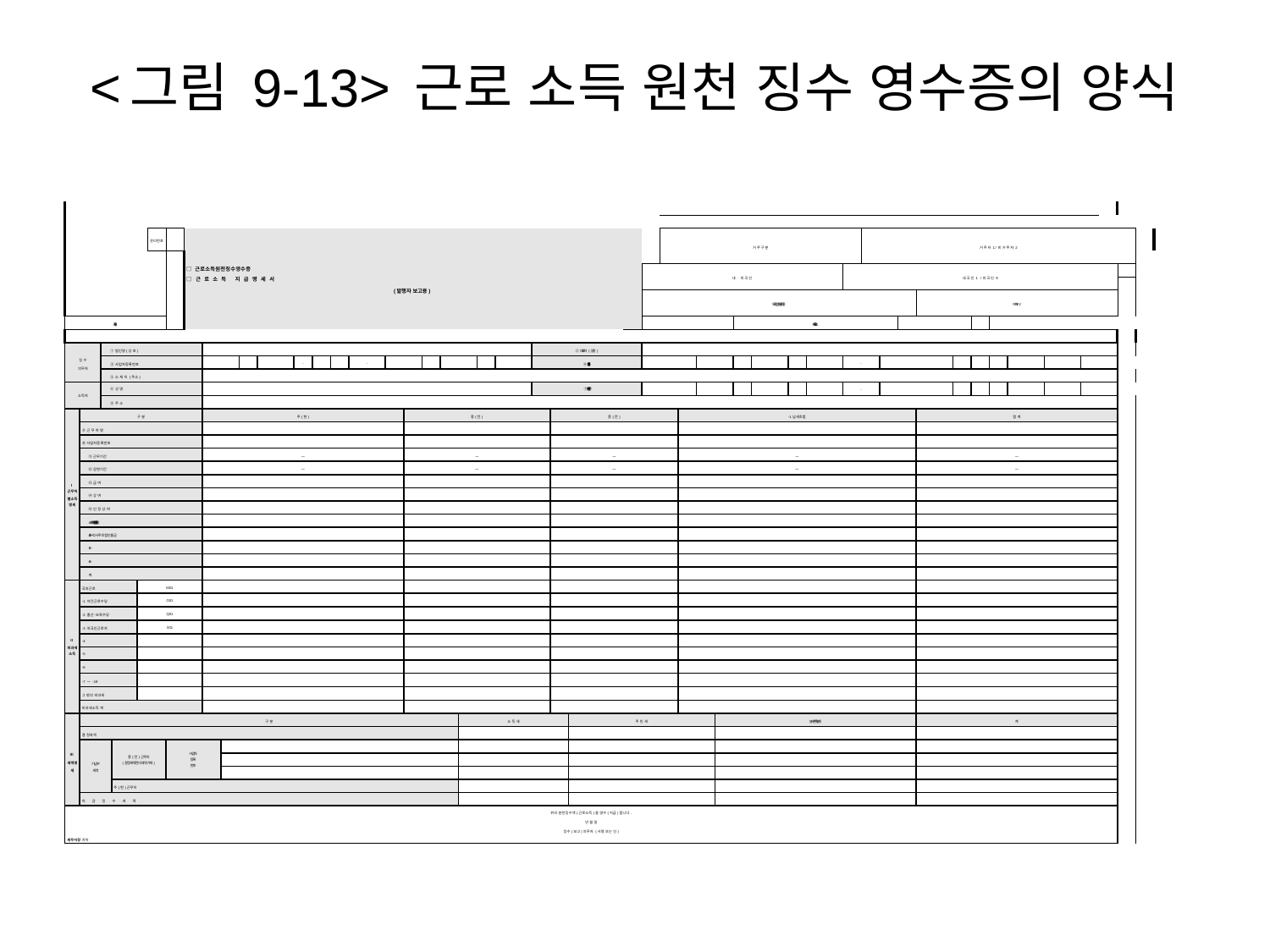

# <그림 9-13> 근로 소득 원천 징수 영수증의 양식
|  |  |  |  |  |  |  |  |  |  |  |  |  |  |  |  |  |  |  |  |  |  |  |  |  |  |  |  |  |  |  |  |  |  |  |  |  |  |  |  |  |  |  |  |  |  |  |  |  |  |  |  |  |  |  |  |  |  |  |  |  |  |
| --- | --- | --- | --- | --- | --- | --- | --- | --- | --- | --- | --- | --- | --- | --- | --- | --- | --- | --- | --- | --- | --- | --- | --- | --- | --- | --- | --- | --- | --- | --- | --- | --- | --- | --- | --- | --- | --- | --- | --- | --- | --- | --- | --- | --- | --- | --- | --- | --- | --- | --- | --- | --- | --- | --- | --- | --- | --- | --- | --- | --- | --- |
|  |  |  |  |  |  |  |  |  |  |  |  |  |  |  |  |  |  |  |  |  |  |  |  |  |  |  |  |  |  |  |  |  |  |  |  |  |  |  |  |  |  |  |  |  |  |  |  |  |  |  |  |  |  |  |  |  |  |  |  |  |  |
|  |  |  |  |  |  |  | 관리번호 |  | □ 근로소득원천징수영수증 □ 근로소득 지급명세서 (발행자 보고용) |  |  |  |  |  |  |  |  |  |  |  |  |  |  |  |  |  |  |  |  |  |  |  |  |  | 거주구분 |  |  |  |  |  |  |  |  |  |  | 거주자1/비거주자2 |  |  |  |  |  |  |  |  |  |  |  |  |  |  |  |
|  |  |  |  |  |  |  |  |  |  |  |  |  |  |  |  |  |  |  |  |  |  |  |  |  |  |  |  |  |  |  |  |  |  |  |  |  |  |  |  |  |  |  |  |  |  |  |  |  |  |  |  |  |  |  |  |  |  |  |  |  |  |
|  |  |  |  |  |  |  |  |  |  |  |  |  |  |  |  |  |  |  |  |  |  |  |  |  |  |  |  |  |  |  |  |  |  | 내ㆍ외국인 |  |  |  |  |  |  |  |  |  |  | 내국인1 /외국인9 |  |  |  |  |  |  |  |  |  |  |  |  |  |  |  |  |
|  |  |  |  |  |  |  |  |  |  |  |  |  |  |  |  |  |  |  |  |  |  |  |  |  |  |  |  |  |  |  |  |  |  |  |  |  |  |  |  |  |  |  |  |  |  |  |  |  |  |  |  |  |  |  |  |  |  |  |  |  |  |
|  |  |  |  |  |  |  |  |  |  |  |  |  |  |  |  |  |  |  |  |  |  |  |  |  |  |  |  |  |  |  |  |  |  | 외국인단일세율적용 |  |  |  |  |  |  |  |  |  |  |  |  |  |  | 여 1 / 부 2 |  |  |  |  |  |  |  |  |  |  |  |  |
|  |  |  |  |  |  |  |  |  |  |  |  |  |  |  |  |  |  |  |  |  |  |  |  |  |  |  |  |  |  |  |  |  |  |  |  |  |  |  |  |  |  |  |  |  |  |  |  |  |  |  |  |  |  |  |  |  |  |  |  |  |  |
| 거주지국 |  |  |  |  |  |  |  |  |  |  |  |  |  |  |  |  |  |  |  |  |  |  |  |  |  |  |  |  |  |  |  |  |  |  |  |  |  |  | 거주지국코드 |  |  |  |  |  |  |  |  |  |  |  |  |  |  |  |  |  |  |  |  |  |  |
|  |  |  |  |  |  |  |  |  |  |  |  |  |  |  |  |  |  |  |  |  |  |  |  |  |  |  |  |  |  |  |  |  |  |  |  |  |  |  |  |  |  |  |  |  |  |  |  |  |  |  |  |  |  |  |  |  |  |  |  |  |  |
| 징 수 의무자 |  |  | ①법인명(상 호) |  |  |  |  |  |  |  |  |  |  |  |  |  |  |  |  |  |  |  |  |  |  |  |  | ②대 표 자(성 명) |  |  |  |  |  |  |  |  |  |  |  |  |  |  |  |  |  |  |  |  |  |  |  |  |  |  |  |  |  |  |  |  |  |
|  |  |  | ③사업자등록번호 |  |  |  |  |  |  |  |  |  |  |  | - |  |  | - |  |  |  |  |  |  |  |  |  | ④주 민 등 록 번 호 |  |  |  |  |  |  |  |  |  |  |  |  |  |  |  |  | - |  |  |  |  |  |  |  |  |  |  |  |  |  |  |  |  |
|  |  |  | ⑤소 재 지 (주소) |  |  |  |  |  |  |  |  |  |  |  |  |  |  |  |  |  |  |  |  |  |  |  |  |  |  |  |  |  |  |  |  |  |  |  |  |  |  |  |  |  |  |  |  |  |  |  |  |  |  |  |  |  |  |  |  |  |  |
| 소득자 |  |  | ⑥성 명 |  |  |  |  |  |  |  |  |  |  |  |  |  |  |  |  |  |  |  |  |  |  |  |  | ⑦주 민 등 록 번 호 |  |  |  |  |  |  |  |  |  |  |  |  |  |  |  |  | - |  |  |  |  |  |  |  |  |  |  |  |  |  |  |  |  |
|  |  |  | ⑧주 소 |  |  |  |  |  |  |  |  |  |  |  |  |  |  |  |  |  |  |  |  |  |  |  |  |  |  |  |  |  |  |  |  |  |  |  |  |  |  |  |  |  |  |  |  |  |  |  |  |  |  |  |  |  |  |  |  |  |  |
| Ⅰ근무처별소득명세 | 구 분 |  |  |  |  |  |  |  |  | 주(현) |  |  |  |  |  |  |  |  |  |  | 종(전) |  |  |  |  |  |  |  | 종(전) |  |  |  |  |  |  | -1납세조합 |  |  |  |  |  |  |  |  |  |  |  |  | 합 계 |  |  |  |  |  |  |  |  |  |  |  |  |
|  | ⑨근 무 처 명 |  |  |  |  |  |  |  |  |  |  |  |  |  |  |  |  |  |  |  |  |  |  |  |  |  |  |  |  |  |  |  |  |  |  |  |  |  |  |  |  |  |  |  |  |  |  |  |  |  |  |  |  |  |  |  |  |  |  |  |  |
|  | ⑩사업자등록번호 |  |  |  |  |  |  |  |  |  |  |  |  |  |  |  |  |  |  |  |  |  |  |  |  |  |  |  |  |  |  |  |  |  |  |  |  |  |  |  |  |  |  |  |  |  |  |  |  |  |  |  |  |  |  |  |  |  |  |  |  |
|  | ⑪근무기간 |  |  |  |  |  |  |  |  | ～ |  |  |  |  |  |  |  |  |  |  | ～ |  |  |  |  |  |  |  | ～ |  |  |  |  |  |  | ～ |  |  |  |  |  |  |  |  |  |  |  |  | ～ |  |  |  |  |  |  |  |  |  |  |  |  |
|  | ⑫감면기간 |  |  |  |  |  |  |  |  | ～ |  |  |  |  |  |  |  |  |  |  | ～ |  |  |  |  |  |  |  | ～ |  |  |  |  |  |  | ～ |  |  |  |  |  |  |  |  |  |  |  |  | ～ |  |  |  |  |  |  |  |  |  |  |  |  |
|  | ⑬급 여 |  |  |  |  |  |  |  |  |  |  |  |  |  |  |  |  |  |  |  |  |  |  |  |  |  |  |  |  |  |  |  |  |  |  |  |  |  |  |  |  |  |  |  |  |  |  |  |  |  |  |  |  |  |  |  |  |  |  |  |  |
|  | ⑭상 여 |  |  |  |  |  |  |  |  |  |  |  |  |  |  |  |  |  |  |  |  |  |  |  |  |  |  |  |  |  |  |  |  |  |  |  |  |  |  |  |  |  |  |  |  |  |  |  |  |  |  |  |  |  |  |  |  |  |  |  |  |
|  | ⑮인 정 상 여 |  |  |  |  |  |  |  |  |  |  |  |  |  |  |  |  |  |  |  |  |  |  |  |  |  |  |  |  |  |  |  |  |  |  |  |  |  |  |  |  |  |  |  |  |  |  |  |  |  |  |  |  |  |  |  |  |  |  |  |  |
|  | ⑮-1 주식매수선택권 행사이익 |  |  |  |  |  |  |  |  |  |  |  |  |  |  |  |  |  |  |  |  |  |  |  |  |  |  |  |  |  |  |  |  |  |  |  |  |  |  |  |  |  |  |  |  |  |  |  |  |  |  |  |  |  |  |  |  |  |  |  |  |
|  | ⑮-2 우리사주조합인출금 |  |  |  |  |  |  |  |  |  |  |  |  |  |  |  |  |  |  |  |  |  |  |  |  |  |  |  |  |  |  |  |  |  |  |  |  |  |  |  |  |  |  |  |  |  |  |  |  |  |  |  |  |  |  |  |  |  |  |  |  |
|  | ⑮-3 |  |  |  |  |  |  |  |  |  |  |  |  |  |  |  |  |  |  |  |  |  |  |  |  |  |  |  |  |  |  |  |  |  |  |  |  |  |  |  |  |  |  |  |  |  |  |  |  |  |  |  |  |  |  |  |  |  |  |  |  |
|  | ⑮-4 |  |  |  |  |  |  |  |  |  |  |  |  |  |  |  |  |  |  |  |  |  |  |  |  |  |  |  |  |  |  |  |  |  |  |  |  |  |  |  |  |  |  |  |  |  |  |  |  |  |  |  |  |  |  |  |  |  |  |  |  |
|  | 계 |  |  |  |  |  |  |  |  |  |  |  |  |  |  |  |  |  |  |  |  |  |  |  |  |  |  |  |  |  |  |  |  |  |  |  |  |  |  |  |  |  |  |  |  |  |  |  |  |  |  |  |  |  |  |  |  |  |  |  |  |
| Ⅱ비과세소득 | 국외근로 |  |  |  |  | M01 |  |  |  |  |  |  |  |  |  |  |  |  |  |  |  |  |  |  |  |  |  |  |  |  |  |  |  |  |  |  |  |  |  |  |  |  |  |  |  |  |  |  |  |  |  |  |  |  |  |  |  |  |  |  |  |
|  | -1 야간근로수당 |  |  |  |  | O01 |  |  |  |  |  |  |  |  |  |  |  |  |  |  |  |  |  |  |  |  |  |  |  |  |  |  |  |  |  |  |  |  |  |  |  |  |  |  |  |  |  |  |  |  |  |  |  |  |  |  |  |  |  |  |  |
|  | -2 출산˙보육수당 |  |  |  |  | Q01 |  |  |  |  |  |  |  |  |  |  |  |  |  |  |  |  |  |  |  |  |  |  |  |  |  |  |  |  |  |  |  |  |  |  |  |  |  |  |  |  |  |  |  |  |  |  |  |  |  |  |  |  |  |  |  |
|  | -3 외국인근로자 |  |  |  |  | X01 |  |  |  |  |  |  |  |  |  |  |  |  |  |  |  |  |  |  |  |  |  |  |  |  |  |  |  |  |  |  |  |  |  |  |  |  |  |  |  |  |  |  |  |  |  |  |  |  |  |  |  |  |  |  |  |
|  | -4 |  |  |  |  |  |  |  |  |  |  |  |  |  |  |  |  |  |  |  |  |  |  |  |  |  |  |  |  |  |  |  |  |  |  |  |  |  |  |  |  |  |  |  |  |  |  |  |  |  |  |  |  |  |  |  |  |  |  |  |  |
|  | -5 |  |  |  |  |  |  |  |  |  |  |  |  |  |  |  |  |  |  |  |  |  |  |  |  |  |  |  |  |  |  |  |  |  |  |  |  |  |  |  |  |  |  |  |  |  |  |  |  |  |  |  |  |  |  |  |  |  |  |  |  |
|  | -6 |  |  |  |  |  |  |  |  |  |  |  |  |  |  |  |  |  |  |  |  |  |  |  |  |  |  |  |  |  |  |  |  |  |  |  |  |  |  |  |  |  |  |  |  |  |  |  |  |  |  |  |  |  |  |  |  |  |  |  |  |
|  | -7 ～ -19 |  |  |  |  |  |  |  |  |  |  |  |  |  |  |  |  |  |  |  |  |  |  |  |  |  |  |  |  |  |  |  |  |  |  |  |  |  |  |  |  |  |  |  |  |  |  |  |  |  |  |  |  |  |  |  |  |  |  |  |  |
|  | 그 밖의 비과세 |  |  |  |  |  |  |  |  |  |  |  |  |  |  |  |  |  |  |  |  |  |  |  |  |  |  |  |  |  |  |  |  |  |  |  |  |  |  |  |  |  |  |  |  |  |  |  |  |  |  |  |  |  |  |  |  |  |  |  |  |
|  | 비과세소득 계 |  |  |  |  |  |  |  |  |  |  |  |  |  |  |  |  |  |  |  |  |  |  |  |  |  |  |  |  |  |  |  |  |  |  |  |  |  |  |  |  |  |  |  |  |  |  |  |  |  |  |  |  |  |  |  |  |  |  |  |  |
| Ⅲ세액명세 | 구 분 |  |  |  |  |  |  |  |  |  |  |  |  |  |  |  |  |  |  |  |  |  |  | 소 득 세 |  |  |  |  |  | 주 민 세 |  |  |  |  |  |  |  | 농어촌특별세 |  |  |  |  |  |  |  |  |  |  | 계 |  |  |  |  |  |  |  |  |  |  |  |  |
|  | 결 정 세 액 |  |  |  |  |  |  |  |  |  |  |  |  |  |  |  |  |  |  |  |  |  |  |  |  |  |  |  |  |  |  |  |  |  |  |  |  |  |  |  |  |  |  |  |  |  |  |  |  |  |  |  |  |  |  |  |  |  |  |  |  |
|  | 기납부 세 액 |  |  | 종(전)근무지 (결정세액란의 세액 기재) |  |  |  | 사업자 등록 번호 |  |  |  |  |  |  |  |  |  |  |  |  |  |  |  |  |  |  |  |  |  |  |  |  |  |  |  |  |  |  |  |  |  |  |  |  |  |  |  |  |  |  |  |  |  |  |  |  |  |  |  |  |  |
|  |  |  |  |  |  |  |  |  |  |  |  |  |  |  |  |  |  |  |  |  |  |  |  |  |  |  |  |  |  |  |  |  |  |  |  |  |  |  |  |  |  |  |  |  |  |  |  |  |  |  |  |  |  |  |  |  |  |  |  |  |  |
|  |  |  |  |  |  |  |  |  |  |  |  |  |  |  |  |  |  |  |  |  |  |  |  |  |  |  |  |  |  |  |  |  |  |  |  |  |  |  |  |  |  |  |  |  |  |  |  |  |  |  |  |  |  |  |  |  |  |  |  |  |  |
|  |  |  |  | 주(현)근무지 |  |  |  |  |  |  |  |  |  |  |  |  |  |  |  |  |  |  |  |  |  |  |  |  |  |  |  |  |  |  |  |  |  |  |  |  |  |  |  |  |  |  |  |  |  |  |  |  |  |  |  |  |  |  |  |  |  |
|  | 차 감 징 수 세 액 |  |  |  |  |  |  |  |  |  |  |  |  |  |  |  |  |  |  |  |  |  |  |  |  |  |  |  |  |  |  |  |  |  |  |  |  |  |  |  |  |  |  |  |  |  |  |  |  |  |  |  |  |  |  |  |  |  |  |  |  |
| 위의 원천징수액(근로소득)을 영수(지급)합니다. 년 월 일 징수(보고)의무자 (서명 또는 인) 세무서장 귀하 |  |  |  |  |  |  |  |  |  |  |  |  |  |  |  |  |  |  |  |  |  |  |  |  |  |  |  |  |  |  |  |  |  |  |  |  |  |  |  |  |  |  |  |  |  |  |  |  |  |  |  |  |  |  |  |  |  |  |  |  |  |